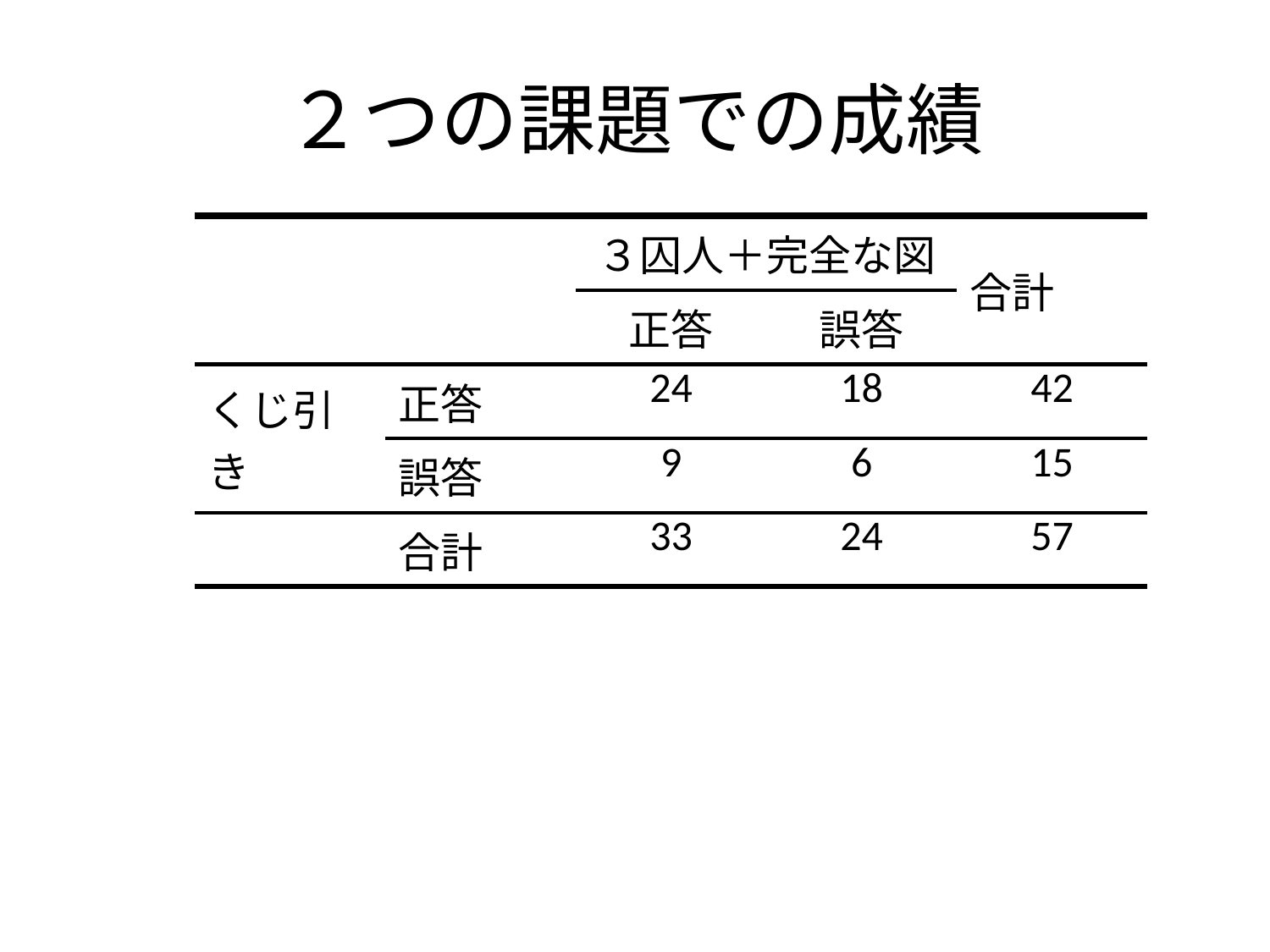

# ２つの課題での成績
|  |  | ３囚人＋完全な図 |  | 合計 |
| --- | --- | --- | --- | --- |
|  |  | 正答 | 誤答 |  |
| くじ引き | 正答 | 24 | 18 | 42 |
|  | 誤答 | 9 | 6 | 15 |
|  | 合計 | 33 | 24 | 57 |